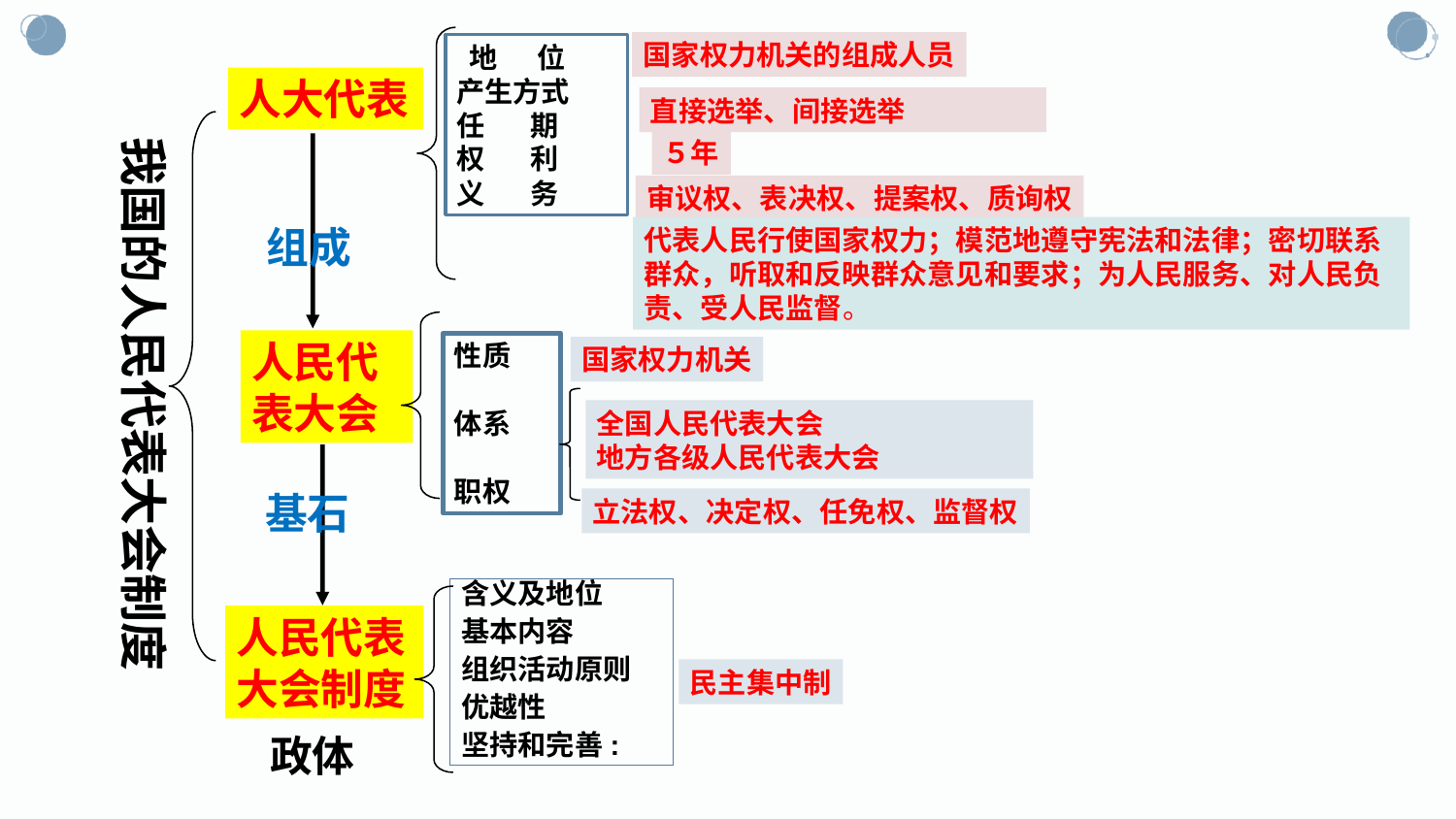

国家权力机关的组成人员
 地      位
产生方式
任       期
权       利
义       务
人大代表
直接选举、间接选举

５年
我国的人民代表大会制度

审议权、表决权、提案权、质询权
组成
代表人民行使国家权力；模范地遵守宪法和法律；密切联系群众，听取和反映群众意见和要求；为人民服务、对人民负责、受人民监督。

人民代表大会
性质

体系

职权
国家权力机关

全国人民代表大会
地方各级人民代表大会

基石
立法权、决定权、任免权、监督权
含义及地位
基本内容
组织活动原则
优越性
坚持和完善:

人民代表大会制度
民主集中制
政体